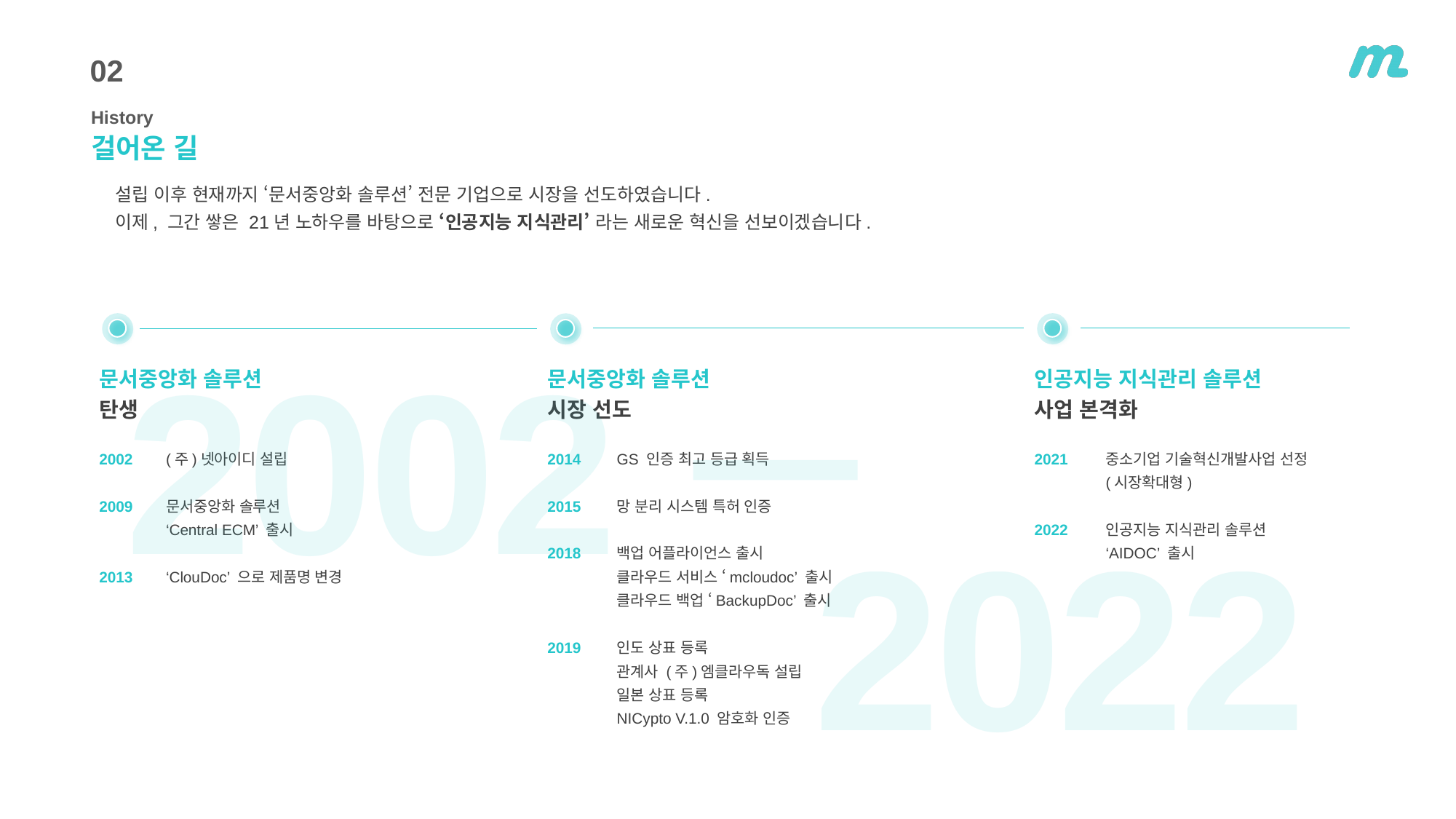

02
History
걸어온 길
설립 이후 현재까지 ‘문서중앙화 솔루션’ 전문 기업으로 시장을 선도하였습니다.
이제, 그간 쌓은 21년 노하우를 바탕으로 ‘인공지능 지식관리’ 라는 새로운 혁신을 선보이겠습니다.

문서중앙화 솔루션
탄생
문서중앙화 솔루션
시장 선도
인공지능 지식관리 솔루션
사업 본격화
2002

2009

2013
(주)넷아이디 설립

문서중앙화 솔루션
‘Central ECM’ 출시

‘ClouDoc’ 으로 제품명 변경
2014

2015

2018

2019

GS 인증 최고 등급 획득

망 분리 시스템 특허 인증

백업 어플라이언스 출시
클라우드 서비스 ‘mcloudoc’ 출시
클라우드 백업 ‘BackupDoc’ 출시

인도 상표 등록
관계사 (주)엠클라우독 설립
일본 상표 등록
NICypto V.1.0 암호화 인증
2021

2022
중소기업 기술혁신개발사업 선정
(시장확대형)

인공지능 지식관리 솔루션
‘AIDOC’ 출시
2002

2022